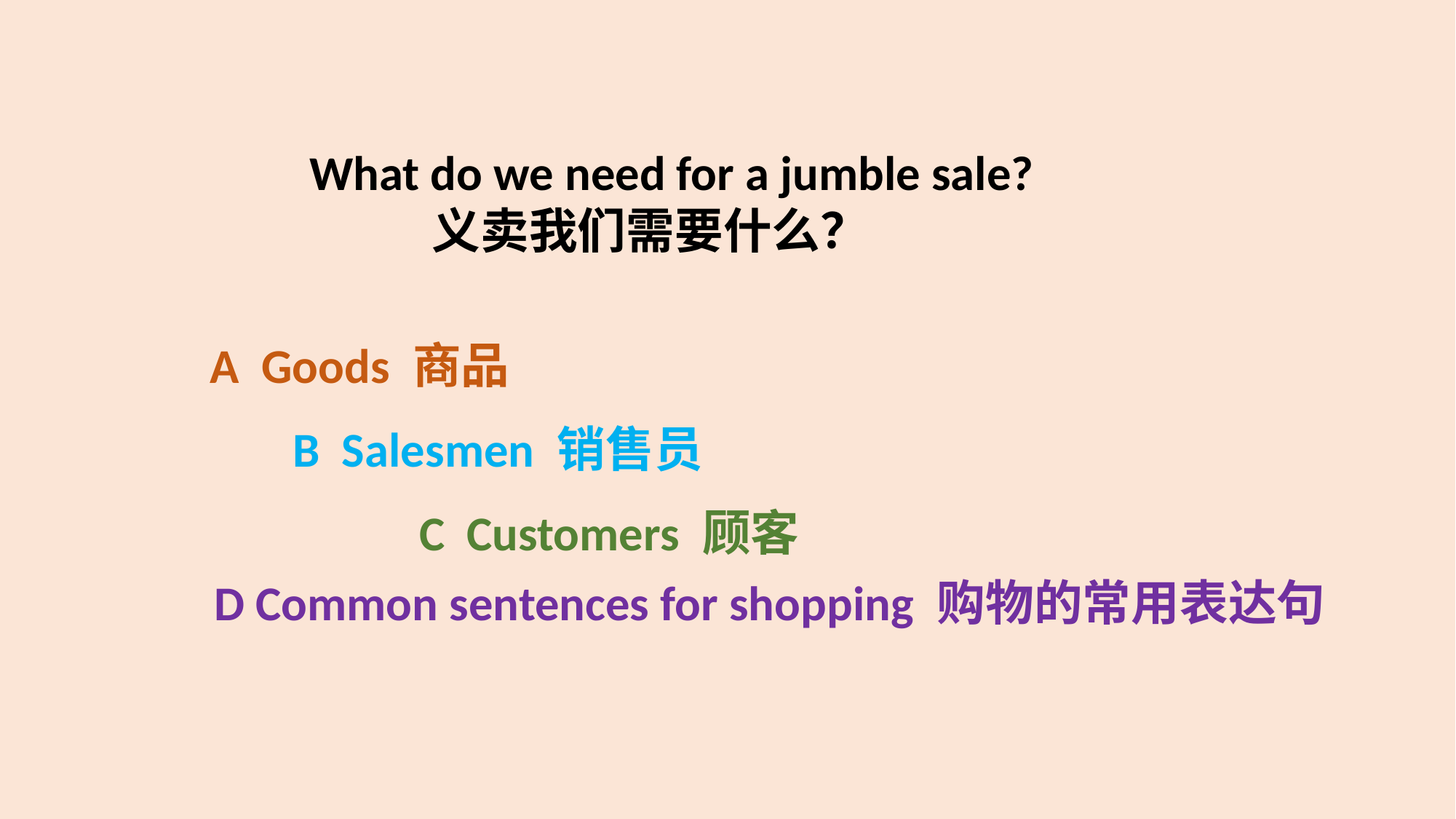

What do we need for a jumble sale?
          义卖我们需要什么？
A  Goods 商品
B  Salesmen 销售员
C  Customers 顾客
D Common sentences for shopping 购物的常用表达句